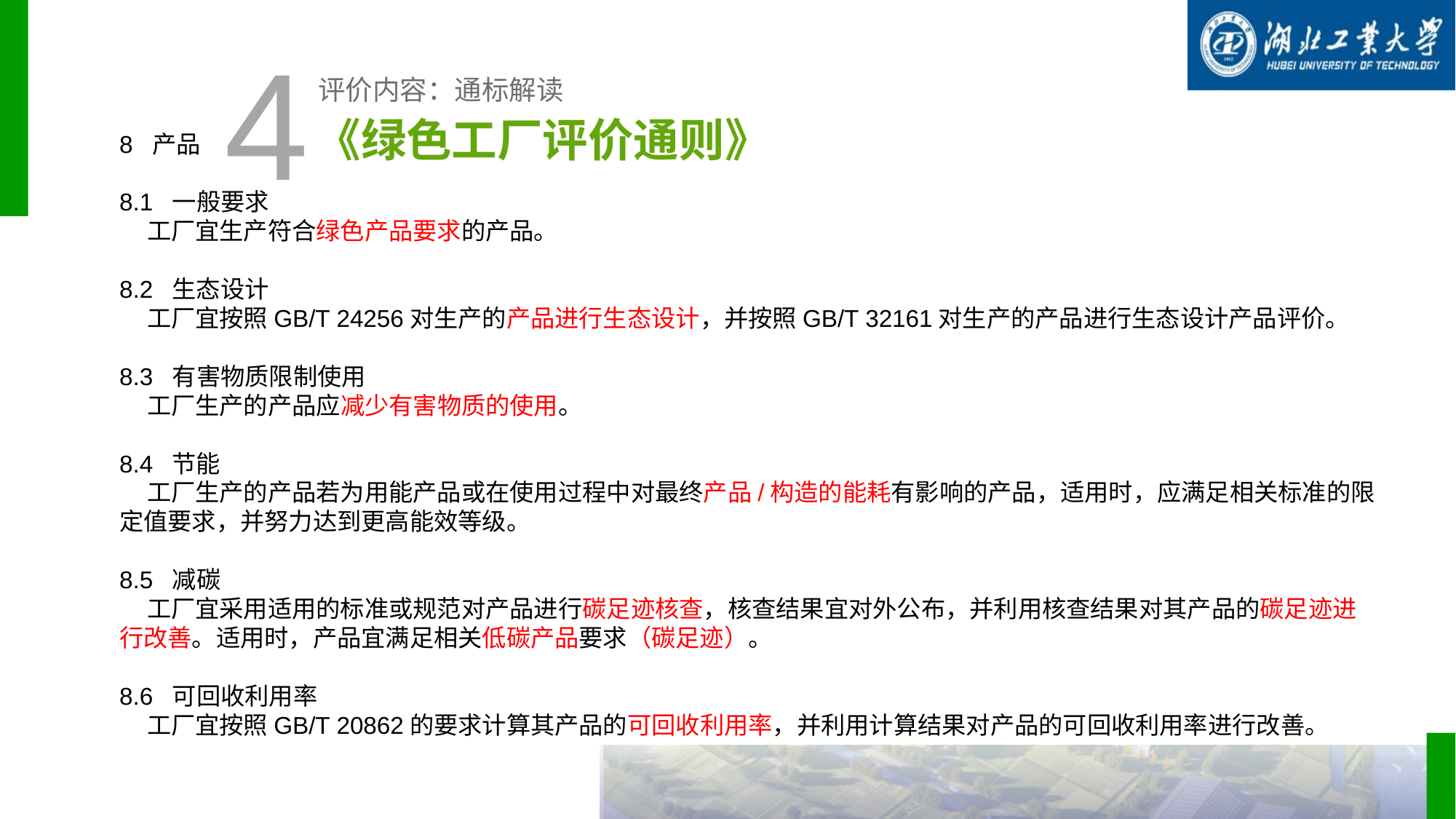

4
评价内容：通标解读
《绿色工厂评价通则》
8  产品

8.1  一般要求
    工厂宜生产符合绿色产品要求的产品。

8.2  生态设计
    工厂宜按照GB/T 24256对生产的产品进行生态设计，并按照GB/T 32161对生产的产品进行生态设计产品评价。

8.3  有害物质限制使用
    工厂生产的产品应减少有害物质的使用。

8.4  节能
    工厂生产的产品若为用能产品或在使用过程中对最终产品/构造的能耗有影响的产品，适用时，应满足相关标准的限定值要求，并努力达到更高能效等级。

8.5  减碳
    工厂宜采用适用的标准或规范对产品进行碳足迹核查，核查结果宜对外公布，并利用核查结果对其产品的碳足迹进行改善。适用时，产品宜满足相关低碳产品要求（碳足迹）。

8.6  可回收利用率
    工厂宜按照GB/T 20862的要求计算其产品的可回收利用率，并利用计算结果对产品的可回收利用率进行改善。